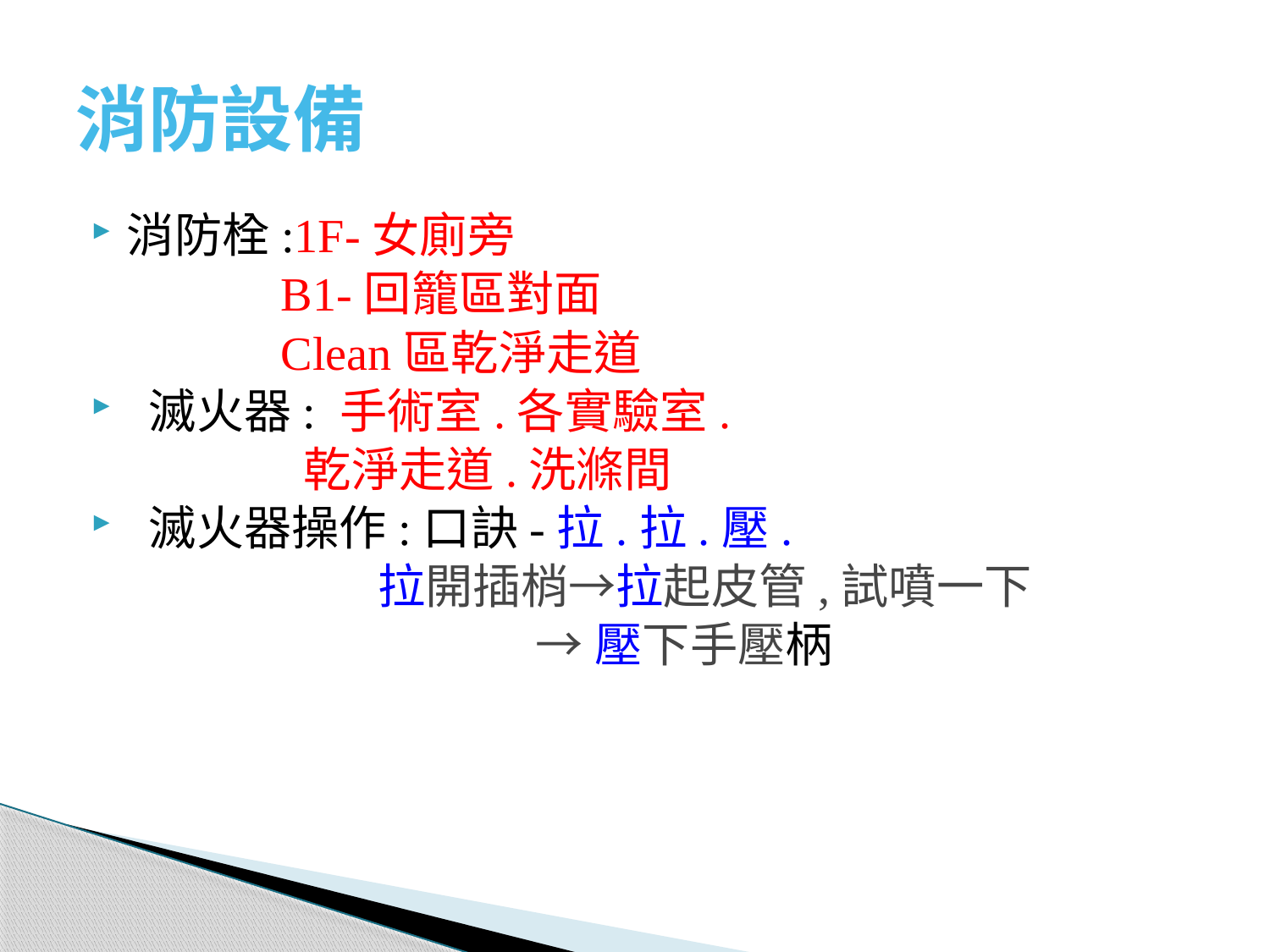

# 消防設備
消防栓:1F-女廁旁
                B1-回籠區對面
                Clean區乾淨走道
 滅火器: 手術室.各實驗室.
                   乾淨走道.洗滌間
 滅火器操作:口訣-拉.拉.壓.
                          拉開插梢→拉起皮管,試噴一下
                                          →壓下手壓柄